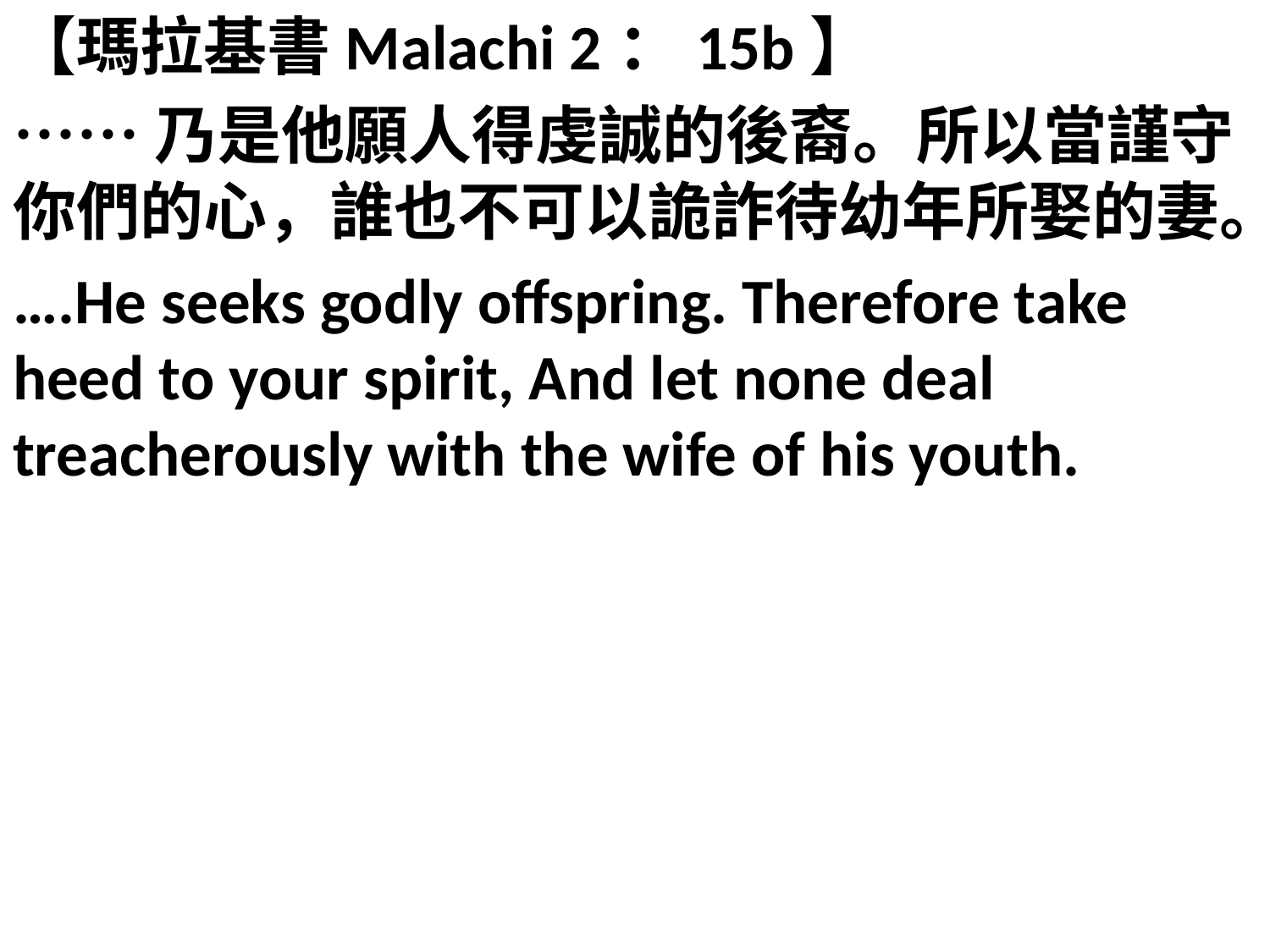

【瑪拉基書Malachi 2：15b】
……乃是他願人得虔誠的後裔。所以當謹守你們的心，誰也不可以詭詐待幼年所娶的妻。
….He seeks godly offspring. Therefore take heed to your spirit, And let none deal treacherously with the wife of his youth.